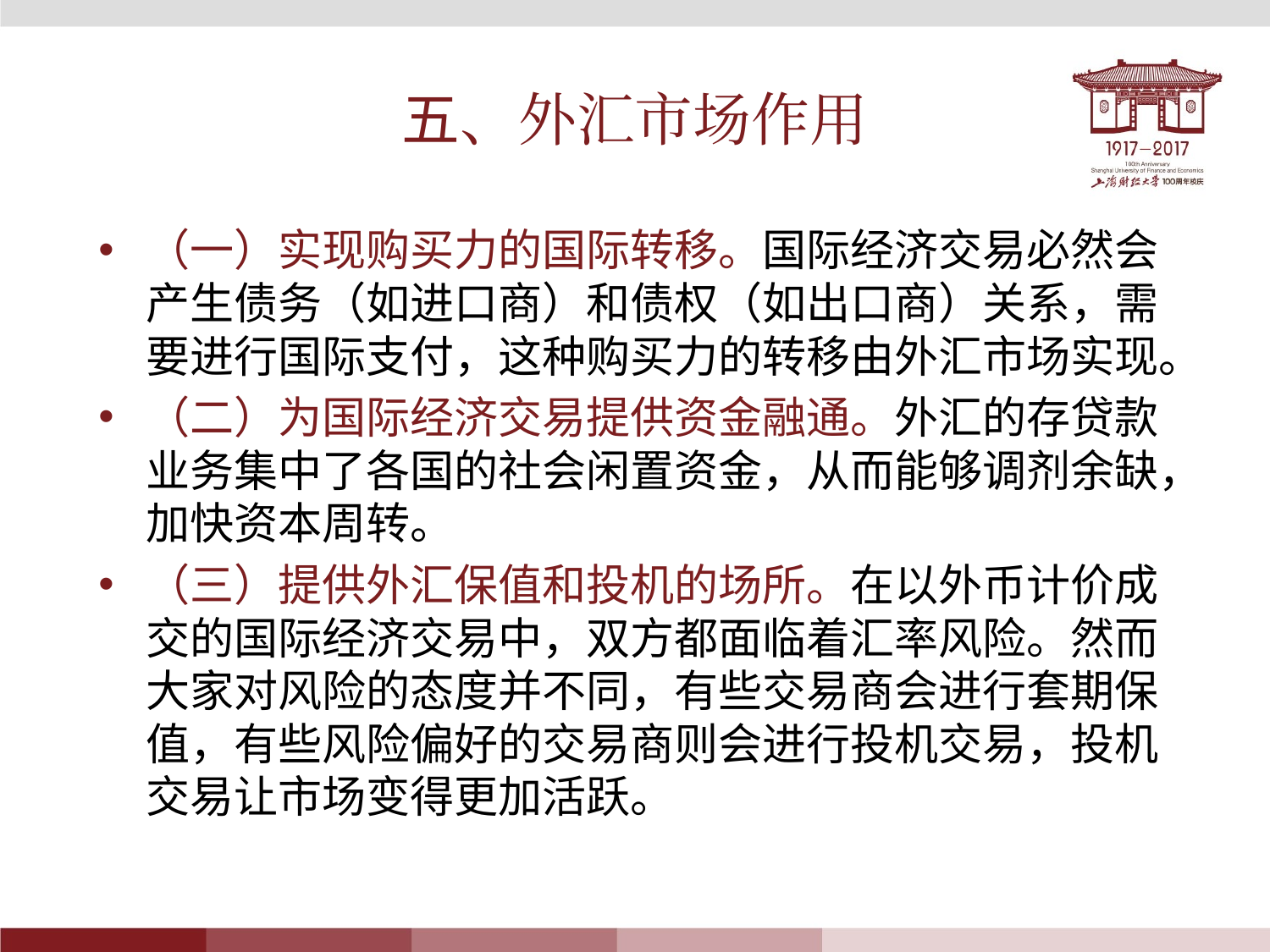

# 五、外汇市场作用
（一）实现购买力的国际转移。国际经济交易必然会产生债务（如进口商）和债权（如出口商）关系，需要进行国际支付，这种购买力的转移由外汇市场实现。
（二）为国际经济交易提供资金融通。外汇的存贷款业务集中了各国的社会闲置资金，从而能够调剂余缺，加快资本周转。
（三）提供外汇保值和投机的场所。在以外币计价成交的国际经济交易中，双方都面临着汇率风险。然而大家对风险的态度并不同，有些交易商会进行套期保值，有些风险偏好的交易商则会进行投机交易，投机交易让市场变得更加活跃。